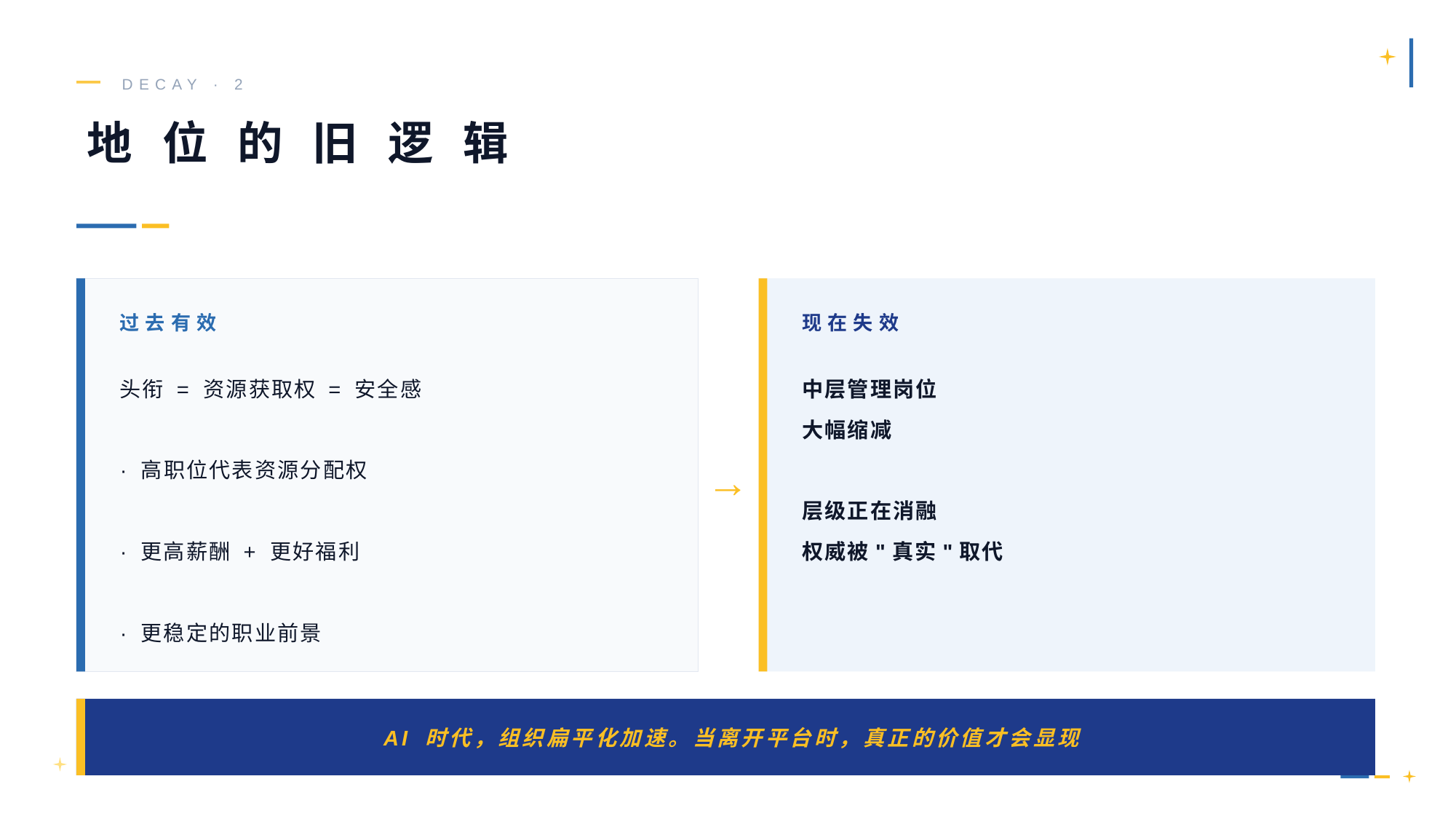

DECAY · 2

地  位  的  旧  逻  辑

过去有效
现在失效
头衔 = 资源获取权 = 安全感

· 高职位代表资源分配权

· 更高薪酬 + 更好福利

· 更稳定的职业前景
中层管理岗位
大幅缩减

层级正在消融
权威被"真实"取代
→

AI 时代，组织扁平化加速。当离开平台时，真正的价值才会显现